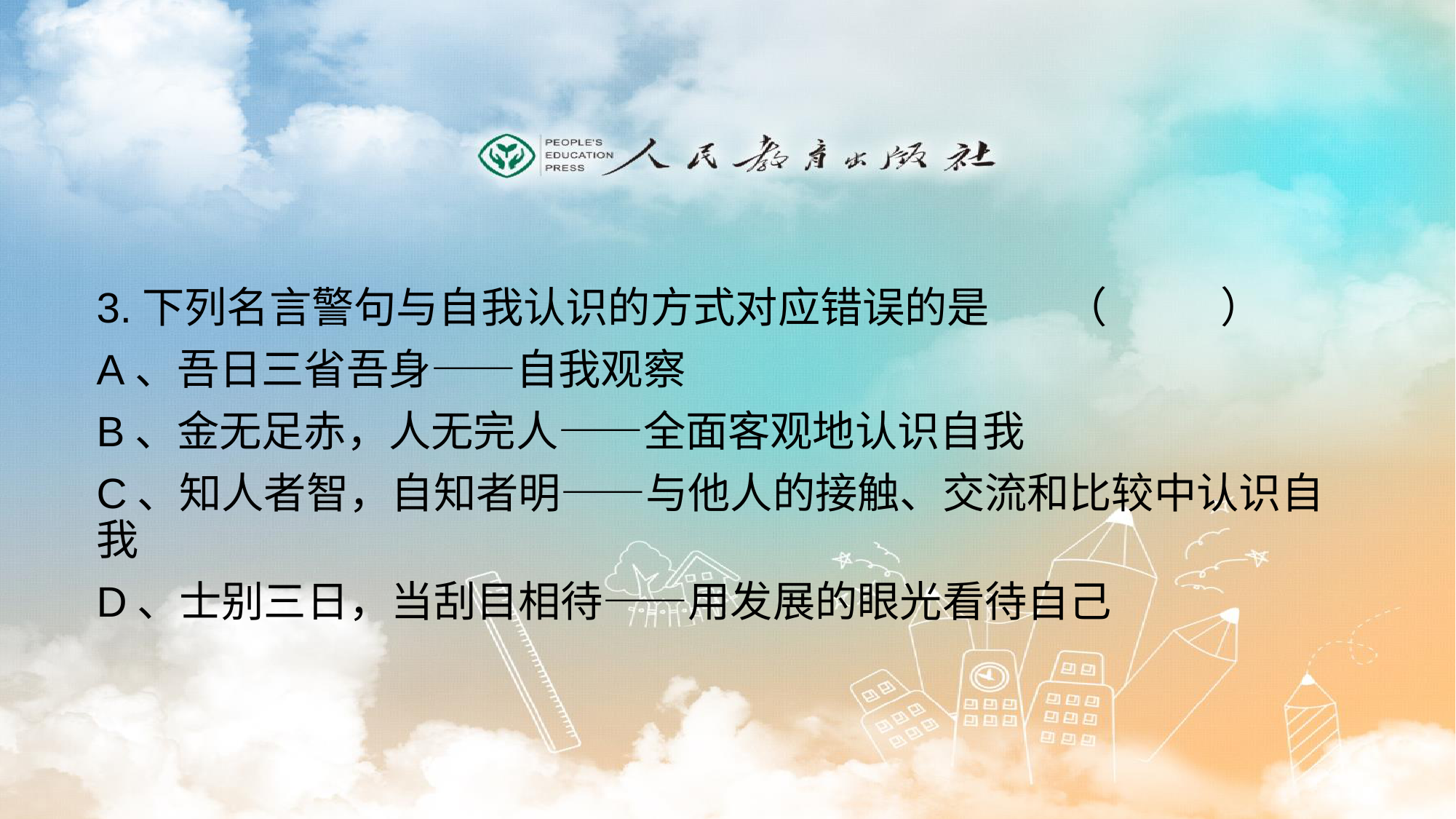

3.下列名言警句与自我认识的方式对应错误的是        （            ）
A、吾日三省吾身——自我观察
B、金无足赤，人无完人——全面客观地认识自我
C、知人者智，自知者明——与他人的接触、交流和比较中认识自我
D、士别三日，当刮目相待——用发展的眼光看待自己